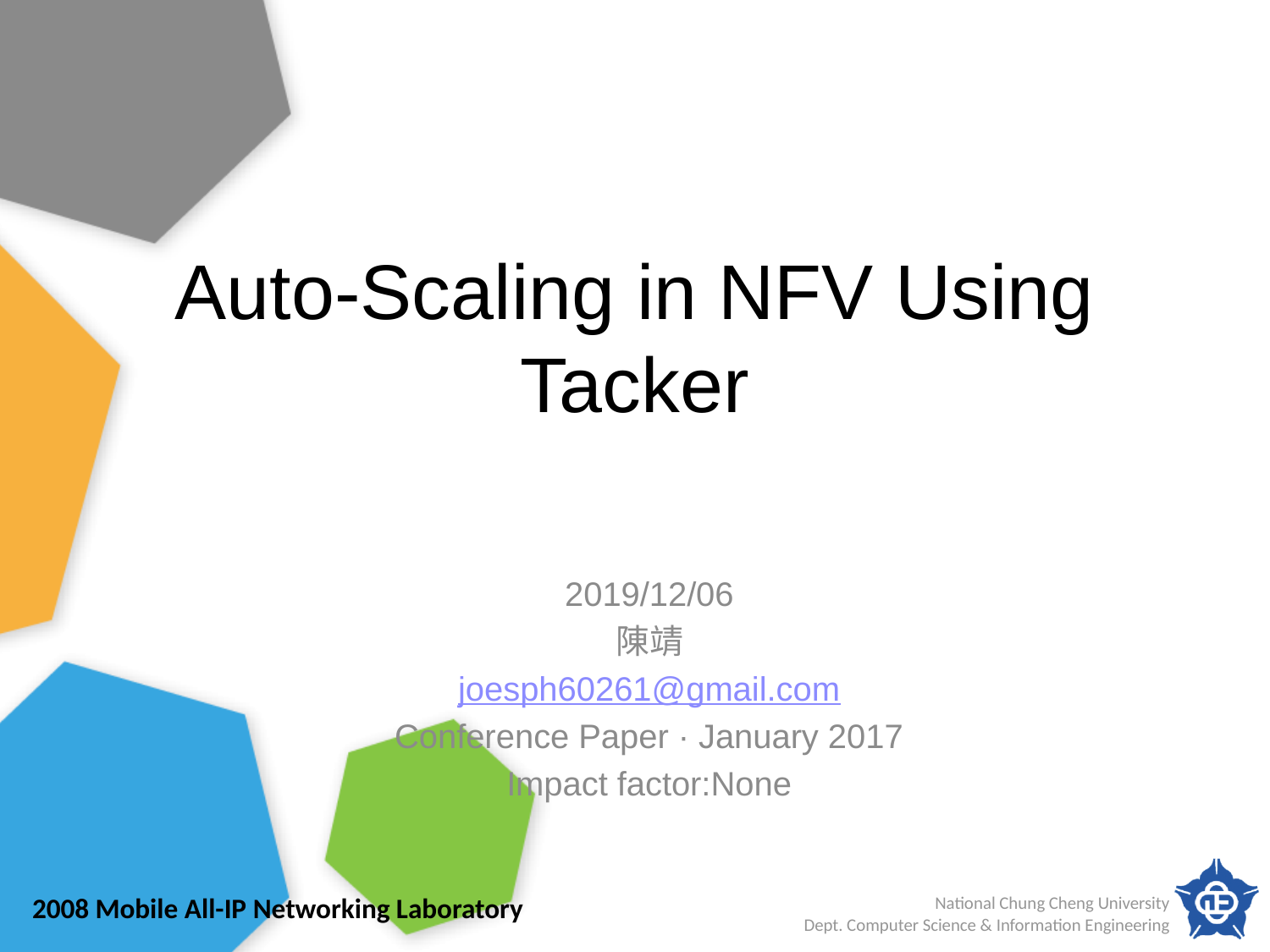

# Auto-Scaling in NFV Using Tacker
2019/12/06
陳靖
joesph60261@gmail.com
Conference Paper · January 2017
Impact factor:None